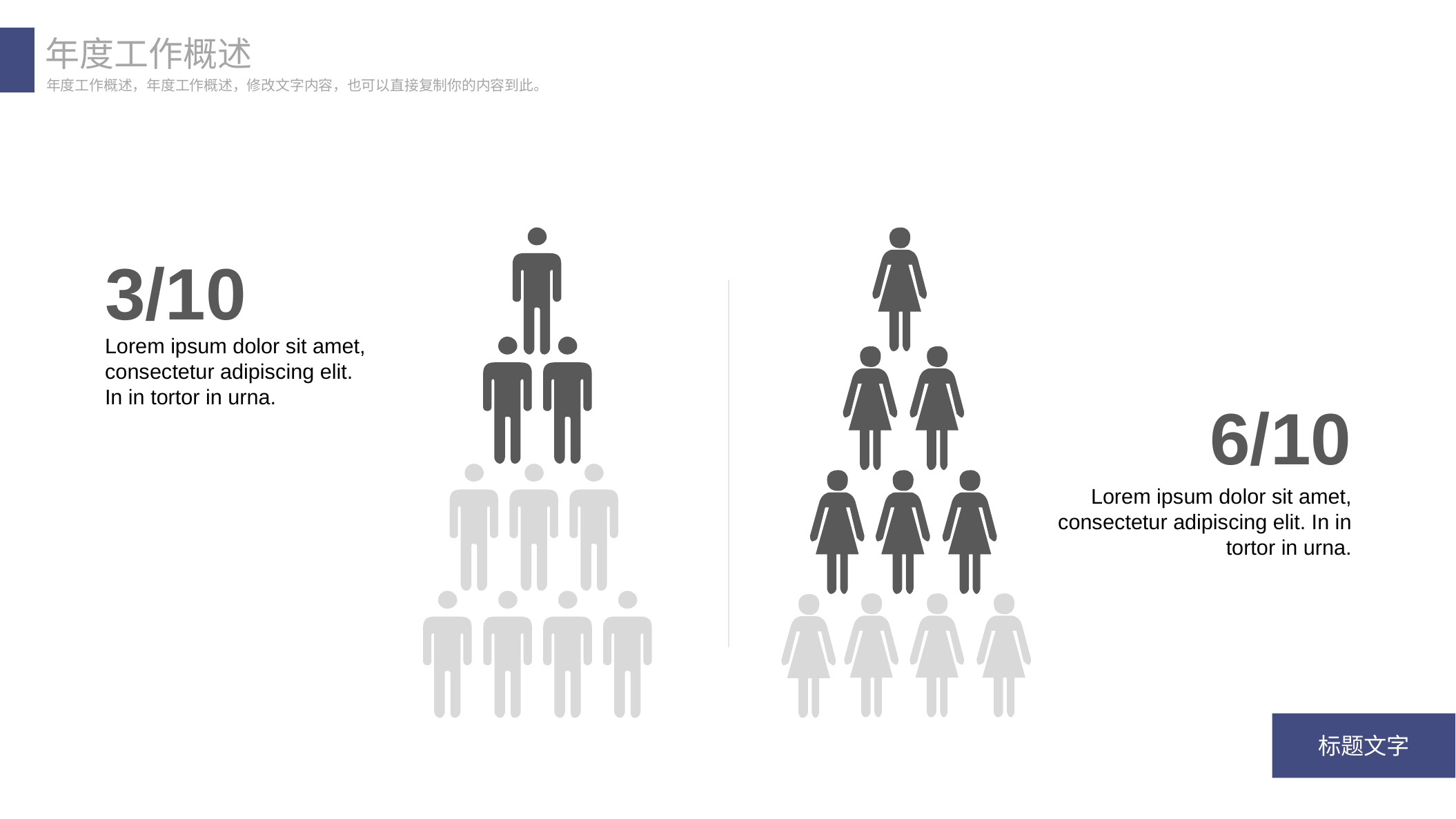

年度工作概述
年度工作概述，年度工作概述，修改文字内容，也可以直接复制你的内容到此。

3/10
Lorem ipsum dolor sit amet, consectetur adipiscing elit. In in tortor in urna.

6/10

Lorem ipsum dolor sit amet, consectetur adipiscing elit. In in tortor in urna.

标题文字